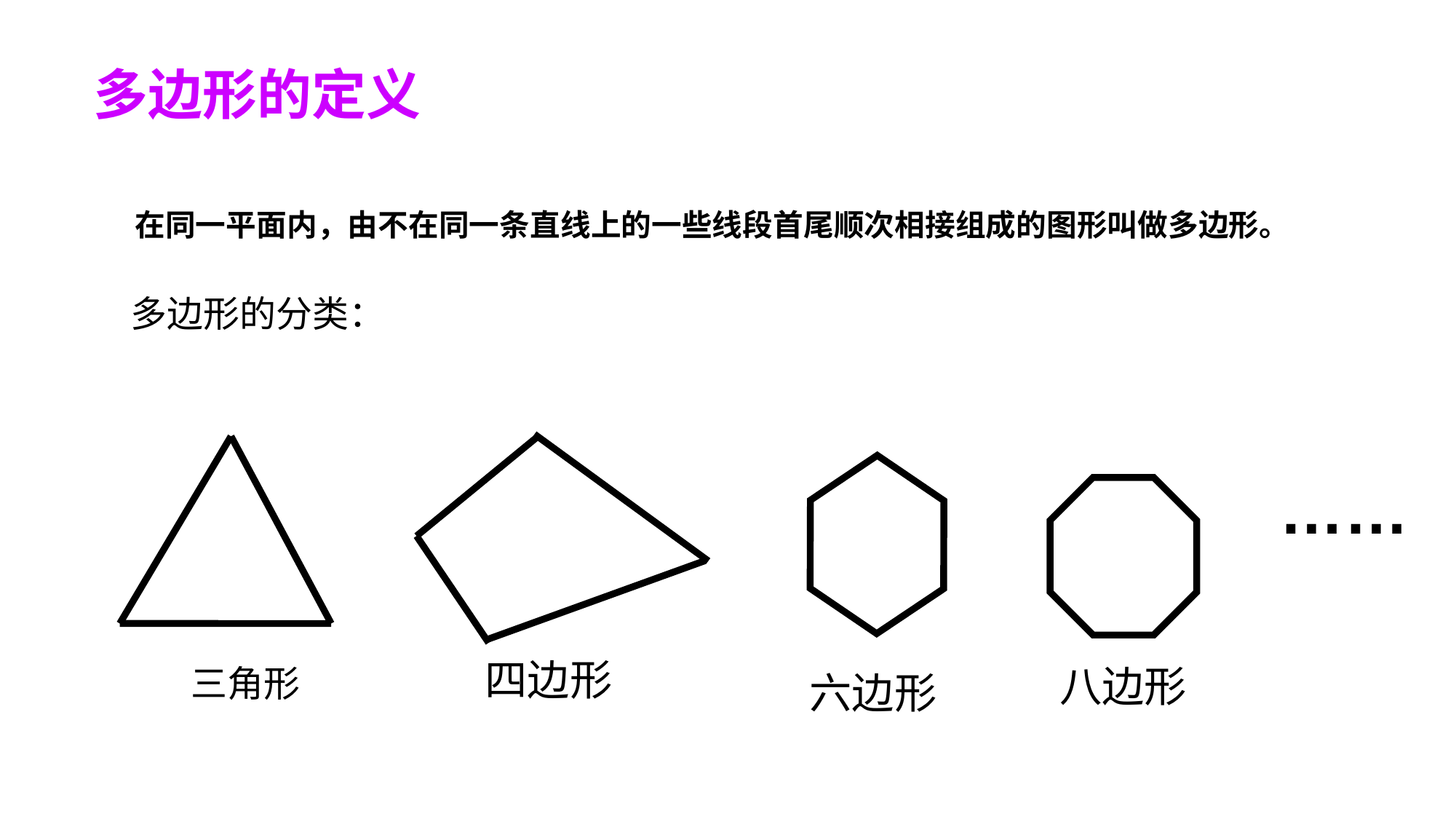

多边形的定义
   在同一平面内，由不在同一条直线上的一些线段首尾顺次相接组成的图形叫做多边形。
多边形的分类：

    四边形

三角形

   六边形
……

八边形